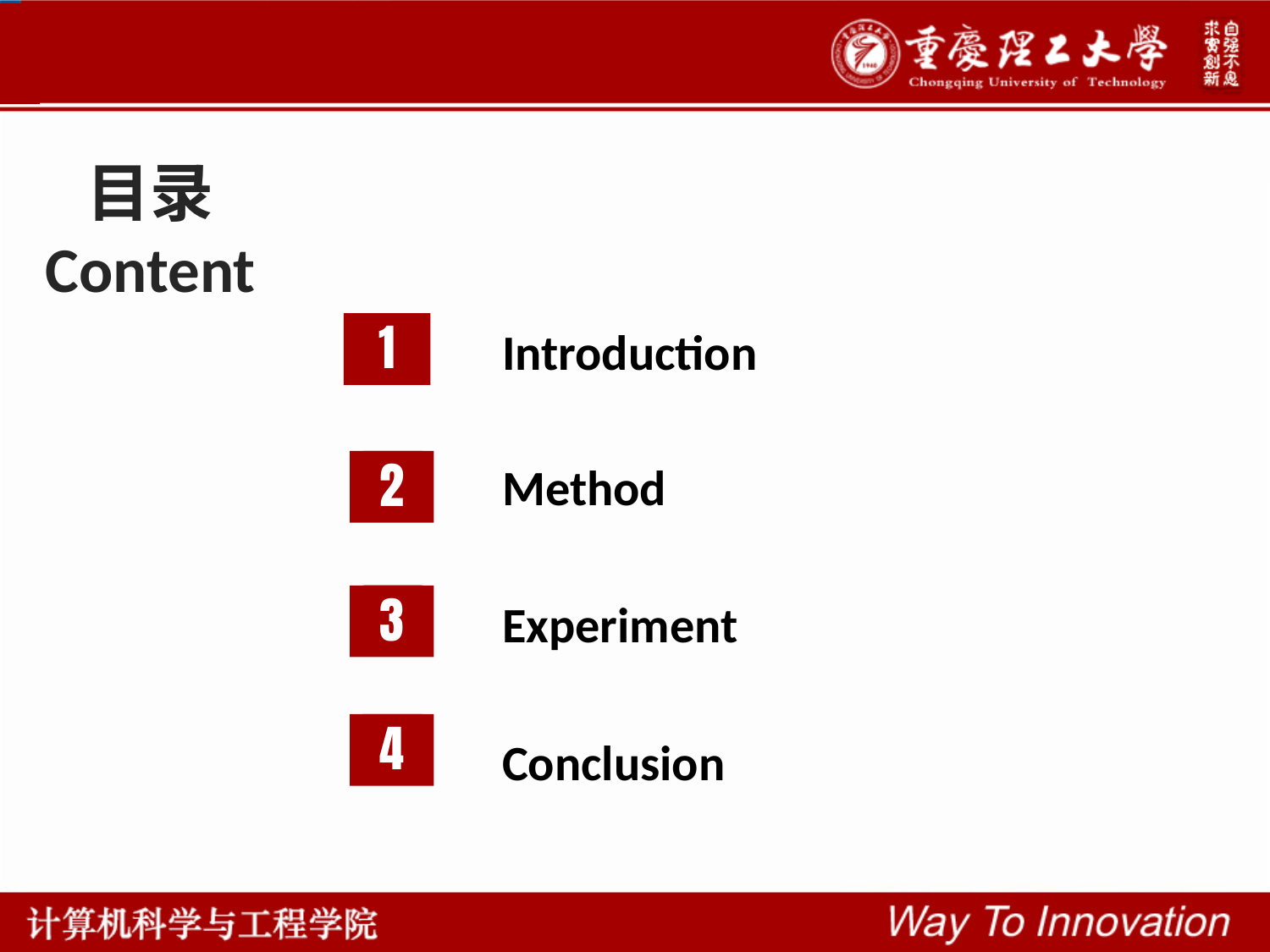

目录
Content
1

Introduction
Method
2

3

Experiment
4

Conclusion